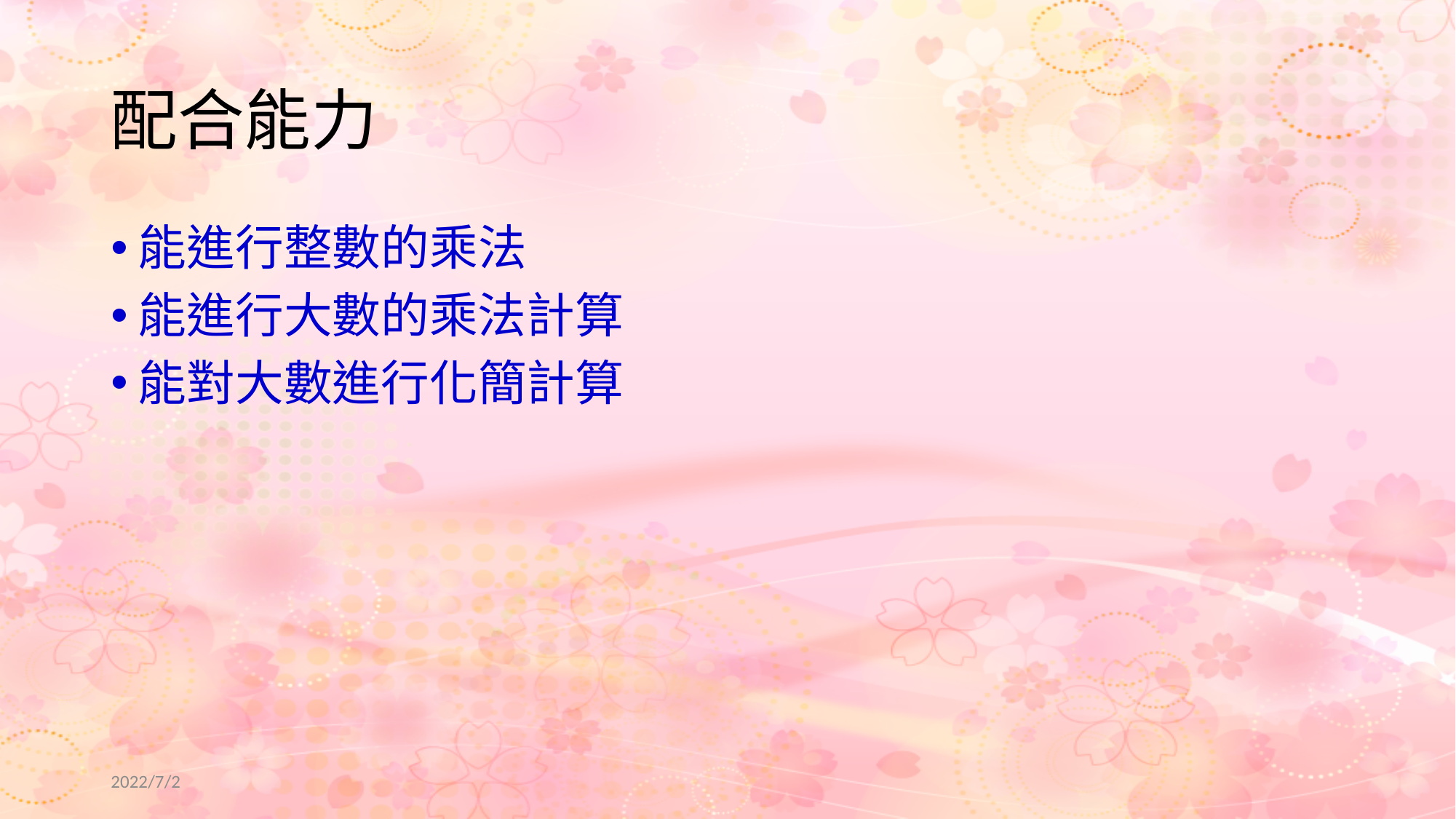

# 配合能力
能進行整數的乘法
能進行大數的乘法計算
能對大數進行化簡計算
2022/7/2